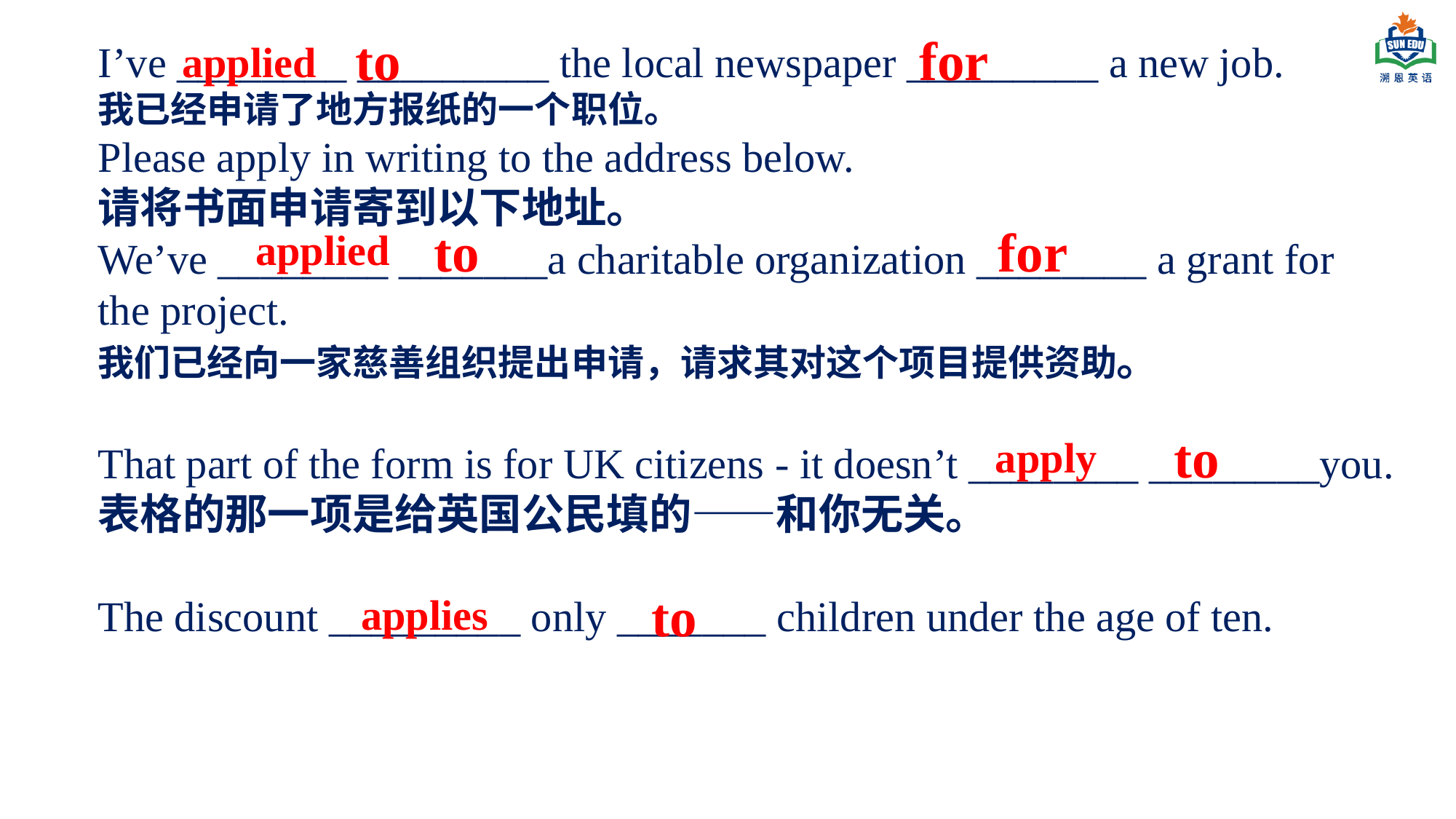

to                                      for
I’ve ________ _________ the local newspaper _________ a new job.
我已经申请了地方报纸的一个职位。
Please apply in writing to the address below.
请将书面申请寄到以下地址。
We’ve ________ _______a charitable organization ________ a grant for the project.
我们已经向一家慈善组织提出申请，请求其对这个项目提供资助。
applied
to                                      for
applied
to
apply
That part of the form is for UK citizens - it doesn’t ________ ________you.
表格的那一项是给英国公民填的——和你无关。

The discount _________ only _______ children under the age of ten.
to
applies